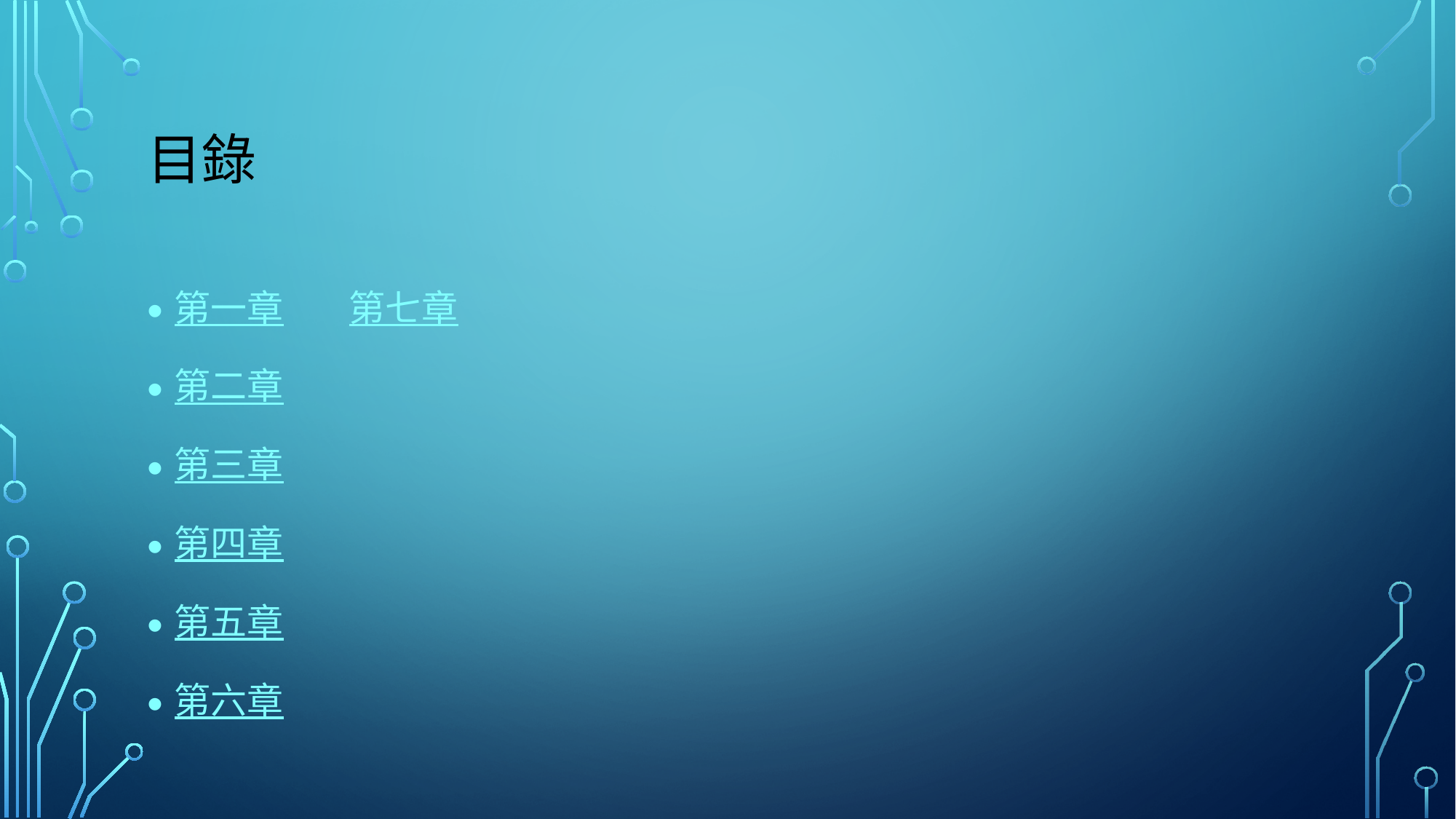

# 目錄
第一章        第七章
第二章
第三章
第四章
第五章
第六章